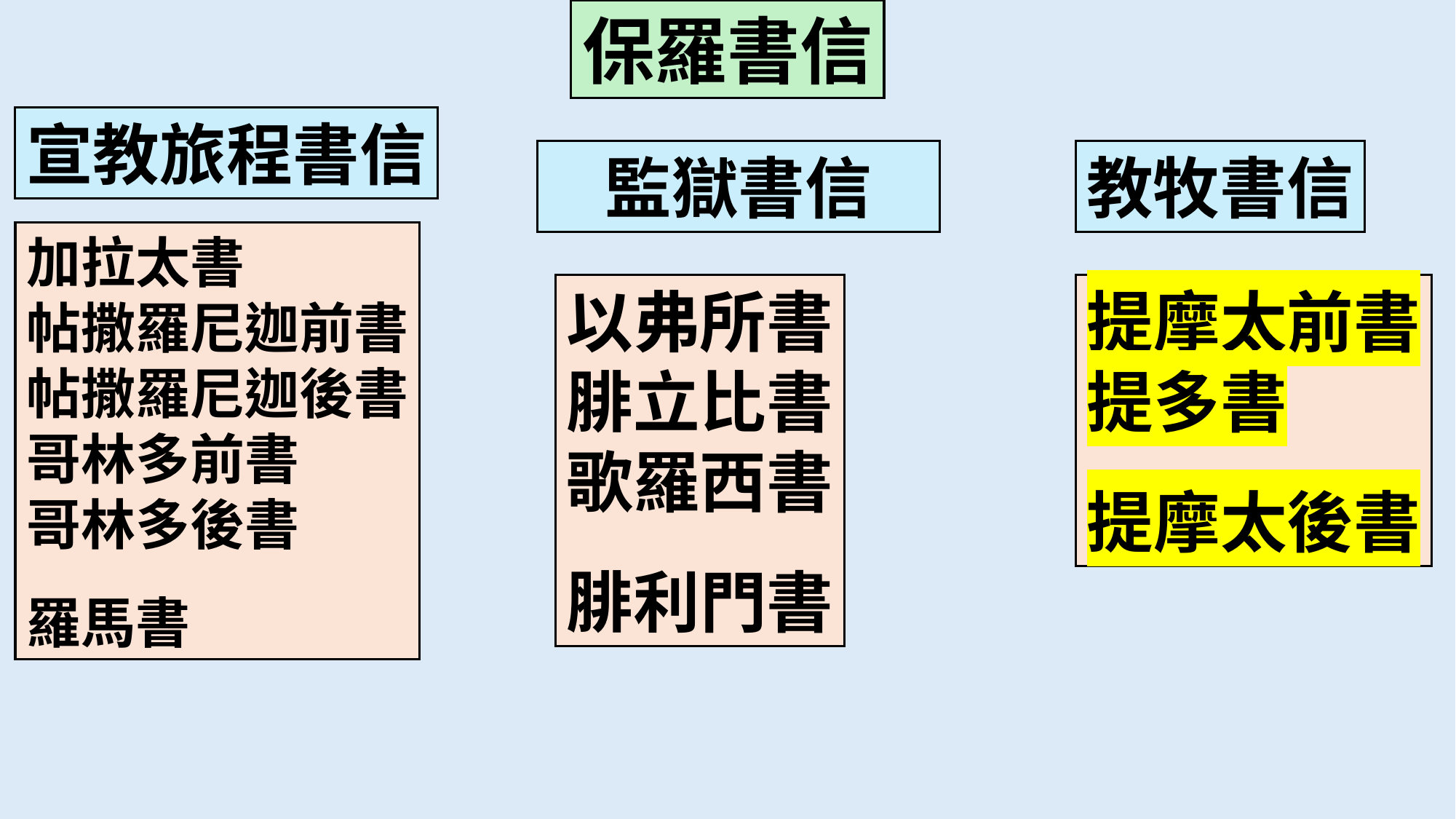

保羅書信
宣教旅程書信
監獄書信
教牧書信
加拉太書
帖撒羅尼迦前書
帖撒羅尼迦後書
哥林多前書
哥林多後書
羅馬書
以弗所書
腓立比書
歌羅西書
腓利門書
提摩太前書
提多書
提摩太後書